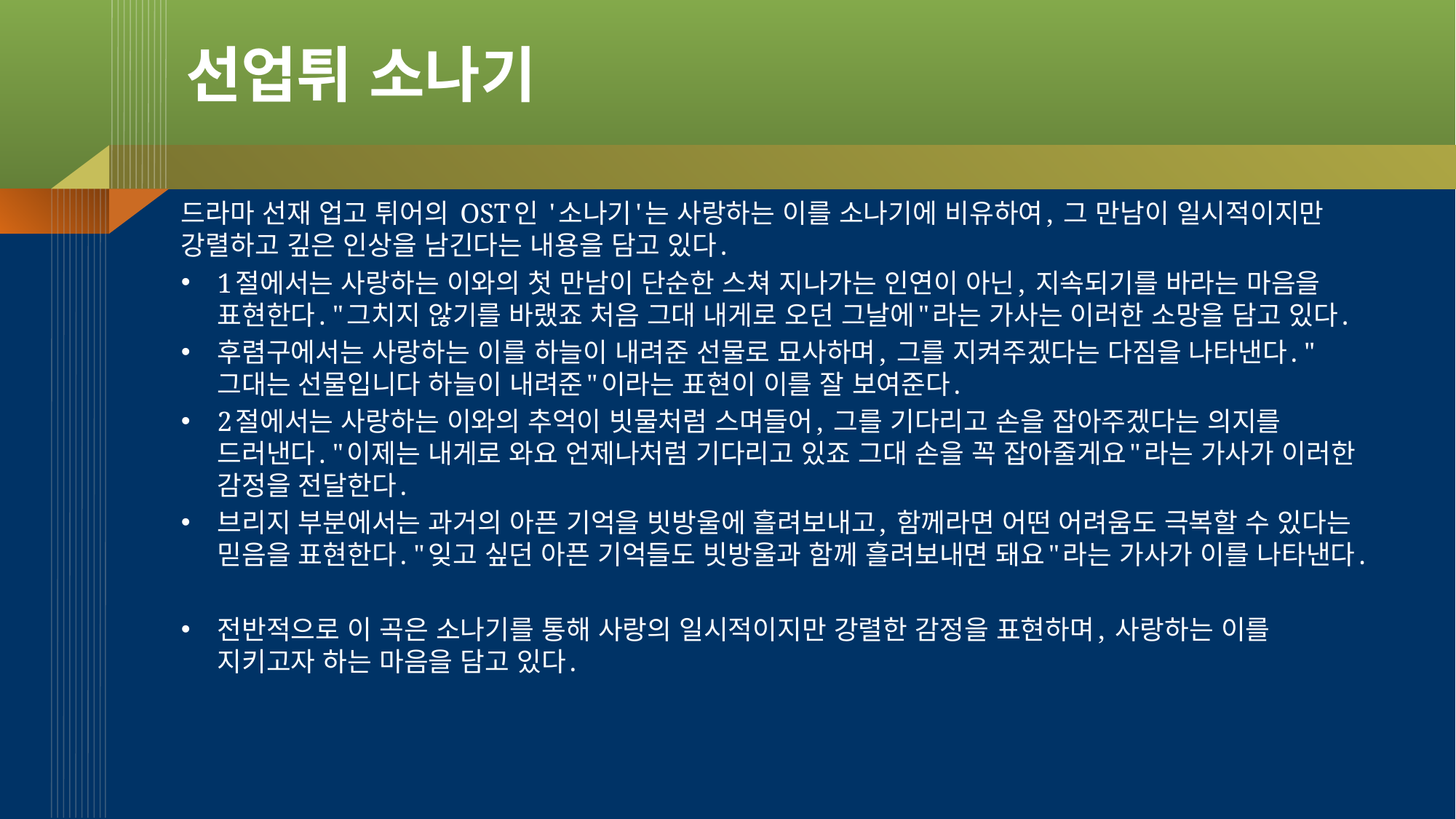

# 선업튀 소나기
드라마 선재 업고 튀어의 OST인 '소나기'는 사랑하는 이를 소나기에 비유하여, 그 만남이 일시적이지만 강렬하고 깊은 인상을 남긴다는 내용을 담고 있다.
1절에서는 사랑하는 이와의 첫 만남이 단순한 스쳐 지나가는 인연이 아닌, 지속되기를 바라는 마음을 표현한다. "그치지 않기를 바랬죠 처음 그대 내게로 오던 그날에"라는 가사는 이러한 소망을 담고 있다.
후렴구에서는 사랑하는 이를 하늘이 내려준 선물로 묘사하며, 그를 지켜주겠다는 다짐을 나타낸다. "그대는 선물입니다 하늘이 내려준"이라는 표현이 이를 잘 보여준다.
2절에서는 사랑하는 이와의 추억이 빗물처럼 스며들어, 그를 기다리고 손을 잡아주겠다는 의지를 드러낸다. "이제는 내게로 와요 언제나처럼 기다리고 있죠 그대 손을 꼭 잡아줄게요"라는 가사가 이러한 감정을 전달한다.
브리지 부분에서는 과거의 아픈 기억을 빗방울에 흘려보내고, 함께라면 어떤 어려움도 극복할 수 있다는 믿음을 표현한다. "잊고 싶던 아픈 기억들도 빗방울과 함께 흘려보내면 돼요"라는 가사가 이를 나타낸다.

전반적으로 이 곡은 소나기를 통해 사랑의 일시적이지만 강렬한 감정을 표현하며, 사랑하는 이를 지키고자 하는 마음을 담고 있다.